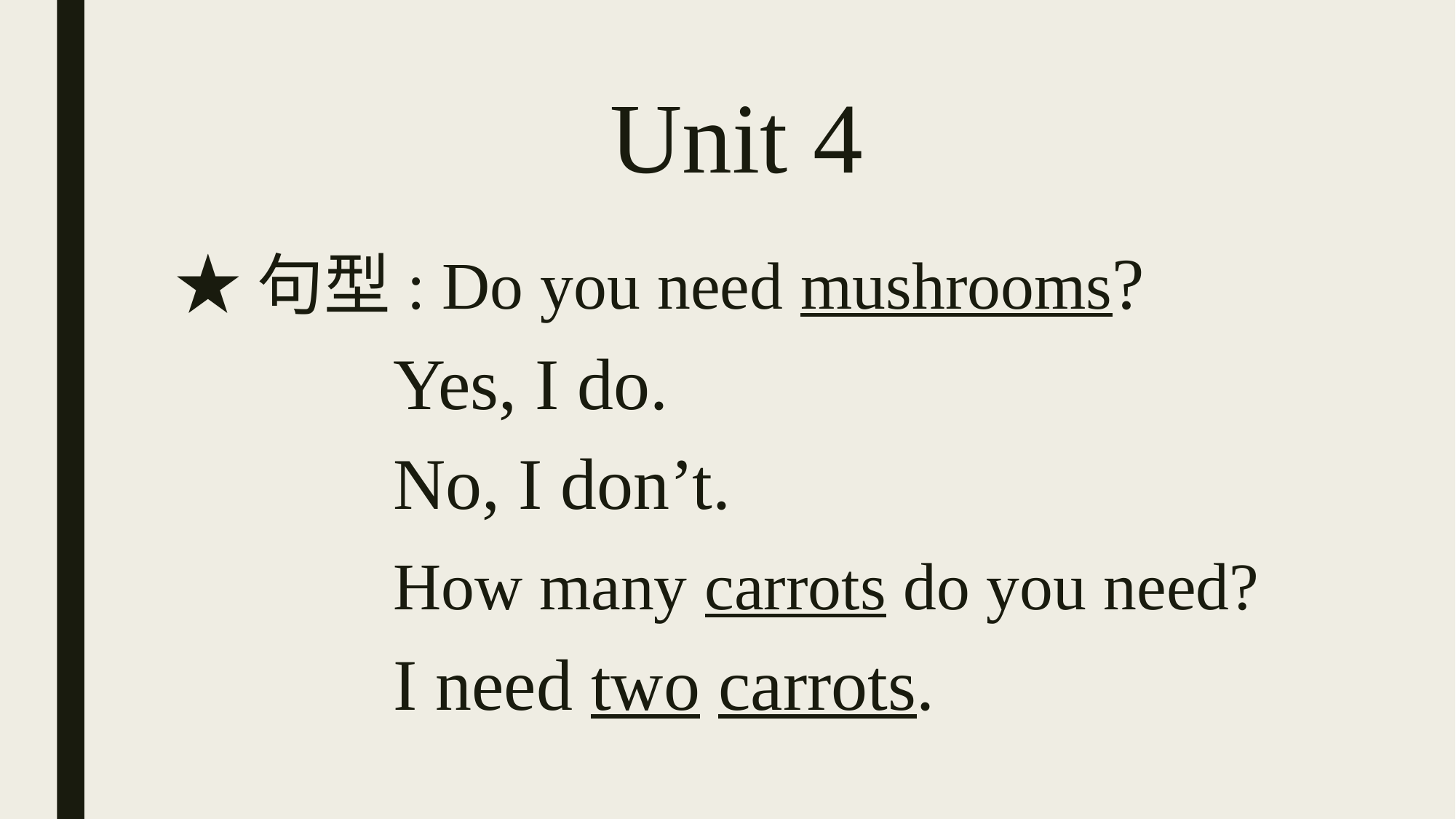

# Unit 4
★句型: Do you need mushrooms?
            Yes, I do.
            No, I don’t.
            How many carrots do you need?
            I need two carrots.